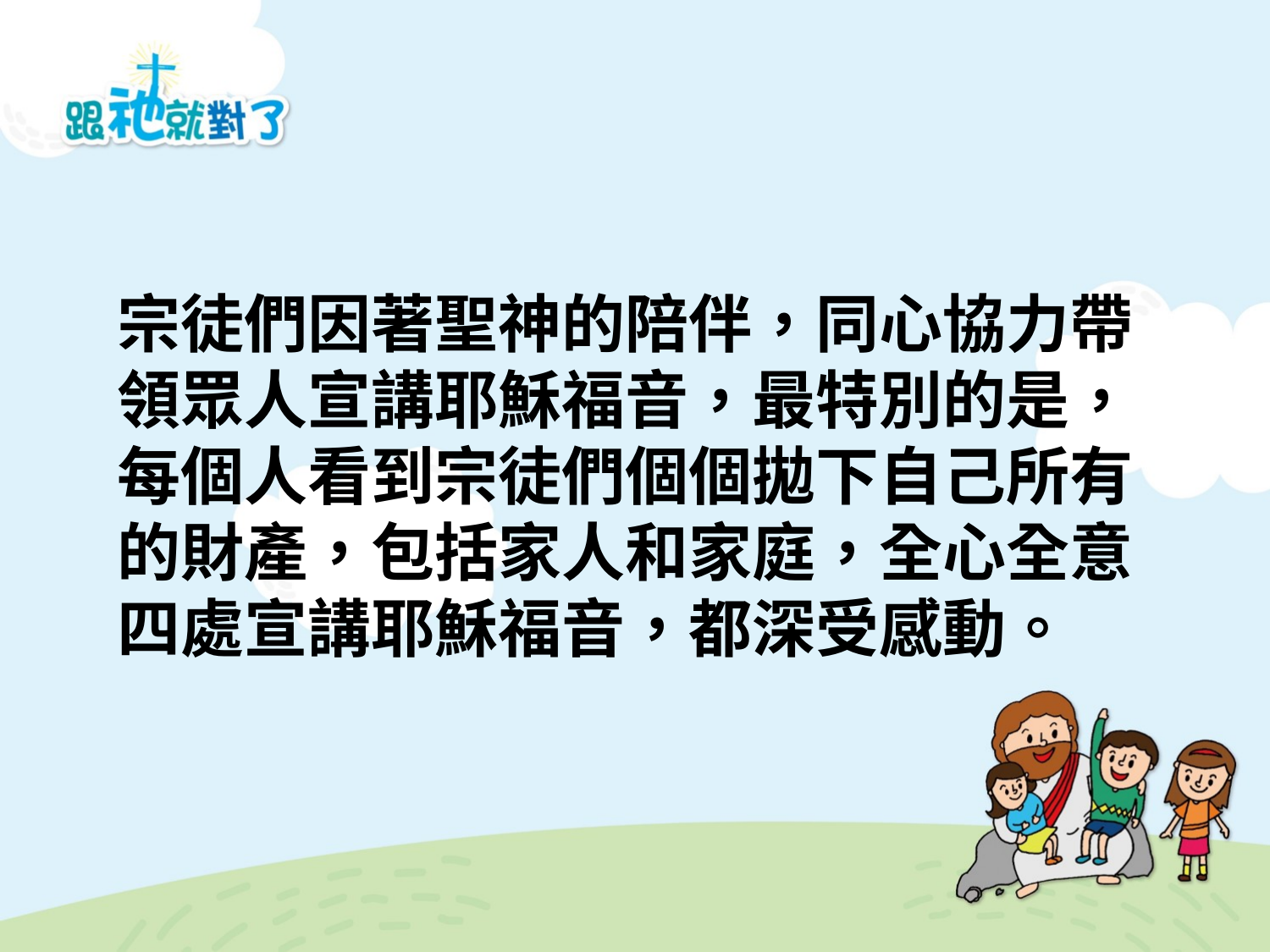

宗徒們因著聖神的陪伴，同心協力帶領眾人宣講耶穌福音，最特別的是，每個人看到宗徒們個個拋下自己所有的財產，包括家人和家庭，全心全意四處宣講耶穌福音，都深受感動。